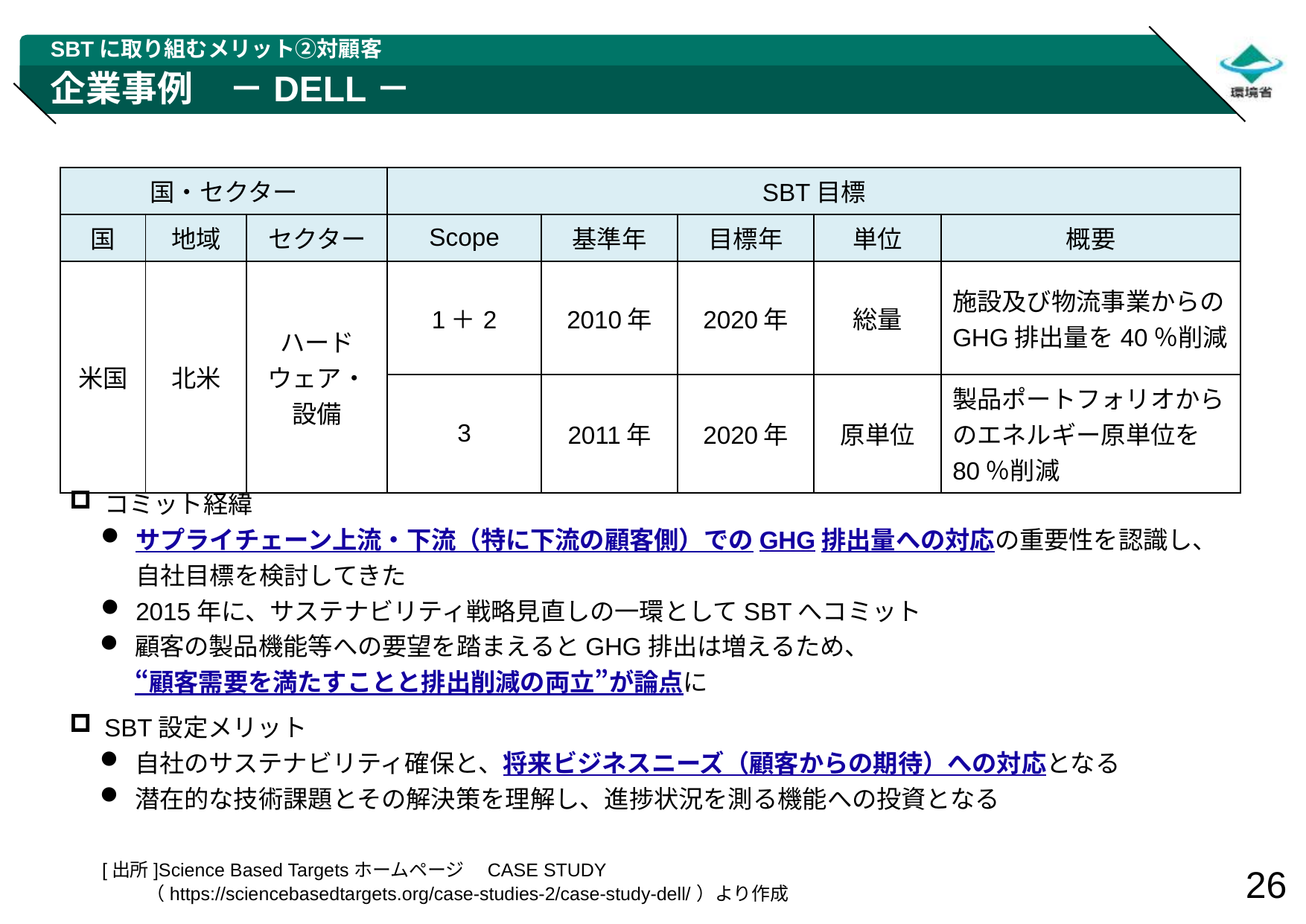

SBTに取り組むメリット②対顧客
# 企業事例　－DELL－
| 国・セクター |  |  | SBT目標 |  |  |  |  |
| --- | --- | --- | --- | --- | --- | --- | --- |
| 国 | 地域 | セクター | Scope | 基準年 | 目標年 | 単位 | 概要 |
| 米国 | 北米 | ハードウェア・設備 | 1＋2 | 2010年 | 2020年 | 総量 | 施設及び物流事業からのGHG排出量を40％削減 |
|  |  |  | 3 | 2011年 | 2020年 | 原単位 | 製品ポートフォリオからのエネルギー原単位を80％削減 |
コミット経緯
サプライチェーン上流・下流（特に下流の顧客側）でのGHG排出量への対応の重要性を認識し、自社目標を検討してきた
2015年に、サステナビリティ戦略見直しの一環としてSBTへコミット
顧客の製品機能等への要望を踏まえるとGHG排出は増えるため、
“顧客需要を満たすことと排出削減の両立”が論点に
SBT設定メリット
自社のサステナビリティ確保と、将来ビジネスニーズ（顧客からの期待）への対応となる
潜在的な技術課題とその解決策を理解し、進捗状況を測る機能への投資となる
[出所]Science Based Targetsホームページ　CASE STUDY
（https://sciencebasedtargets.org/case-studies-2/case-study-dell/）より作成